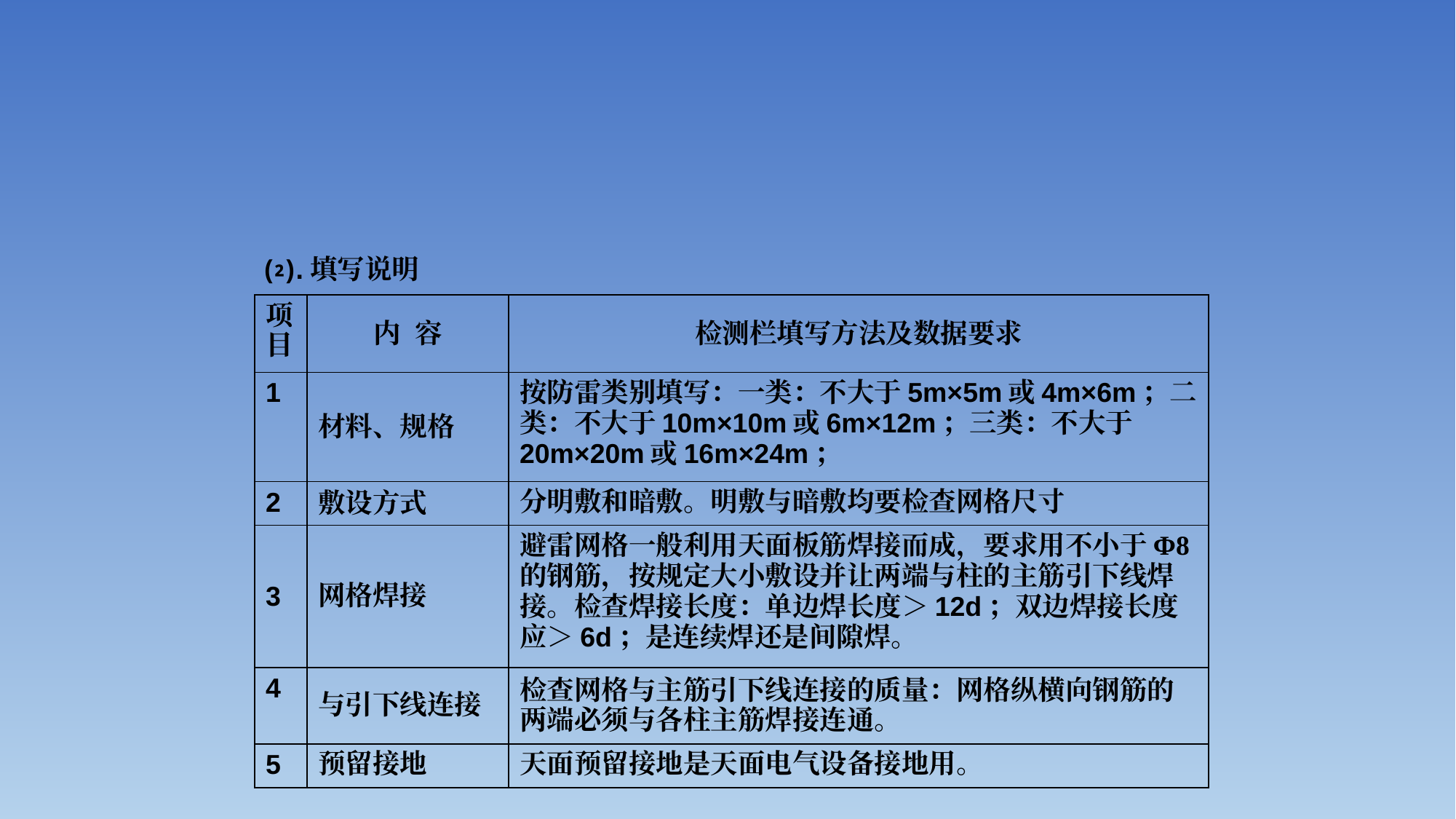

#

⑵.填写说明
| 项 目 | 内 容 | 检测栏填写方法及数据要求 |
| --- | --- | --- |
| 1 | 材料、规格 | 按防雷类别填写：一类：不大于5m×5m或4m×6m；二类：不大于10m×10m或6m×12m；三类：不大于20m×20m或16m×24m； |
| 2 | 敷设方式 | 分明敷和暗敷。明敷与暗敷均要检查网格尺寸 |
| 3 | 网格焊接 | 避雷网格一般利用天面板筋焊接而成，要求用不小于Φ8的钢筋，按规定大小敷设并让两端与柱的主筋引下线焊接。检查焊接长度：单边焊长度＞12d；双边焊接长度应＞6d；是连续焊还是间隙焊。 |
| 4 | 与引下线连接 | 检查网格与主筋引下线连接的质量：网格纵横向钢筋的两端必须与各柱主筋焊接连通。 |
| 5 | 预留接地 | 天面预留接地是天面电气设备接地用。 |